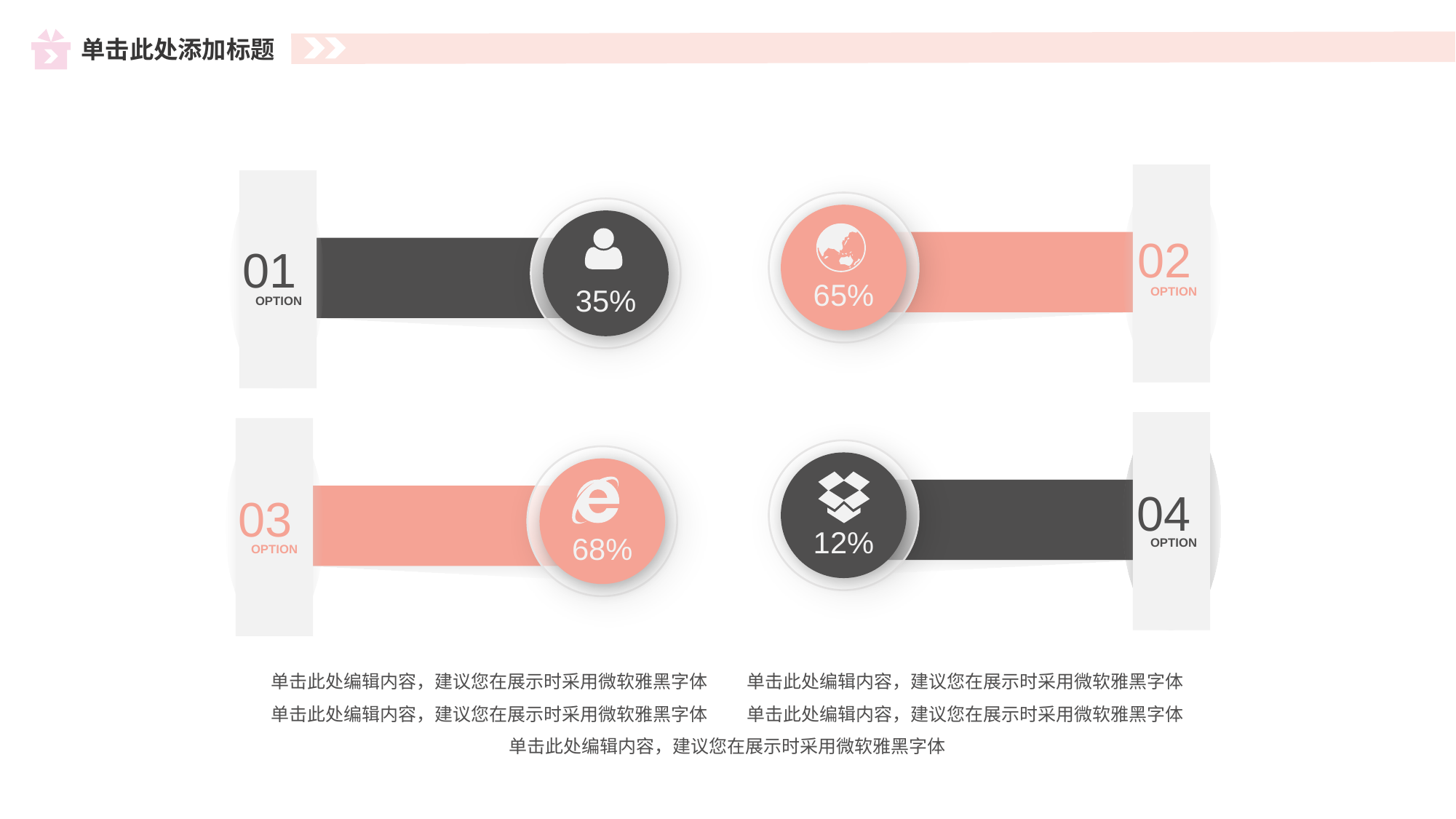

02

01

65%
OPTION
35%
OPTION

04

03

12%
OPTION
68%
OPTION
单击此处编辑内容，建议您在展示时采用微软雅黑字体          单击此处编辑内容，建议您在展示时采用微软雅黑字体
单击此处编辑内容，建议您在展示时采用微软雅黑字体          单击此处编辑内容，建议您在展示时采用微软雅黑字体
单击此处编辑内容，建议您在展示时采用微软雅黑字体